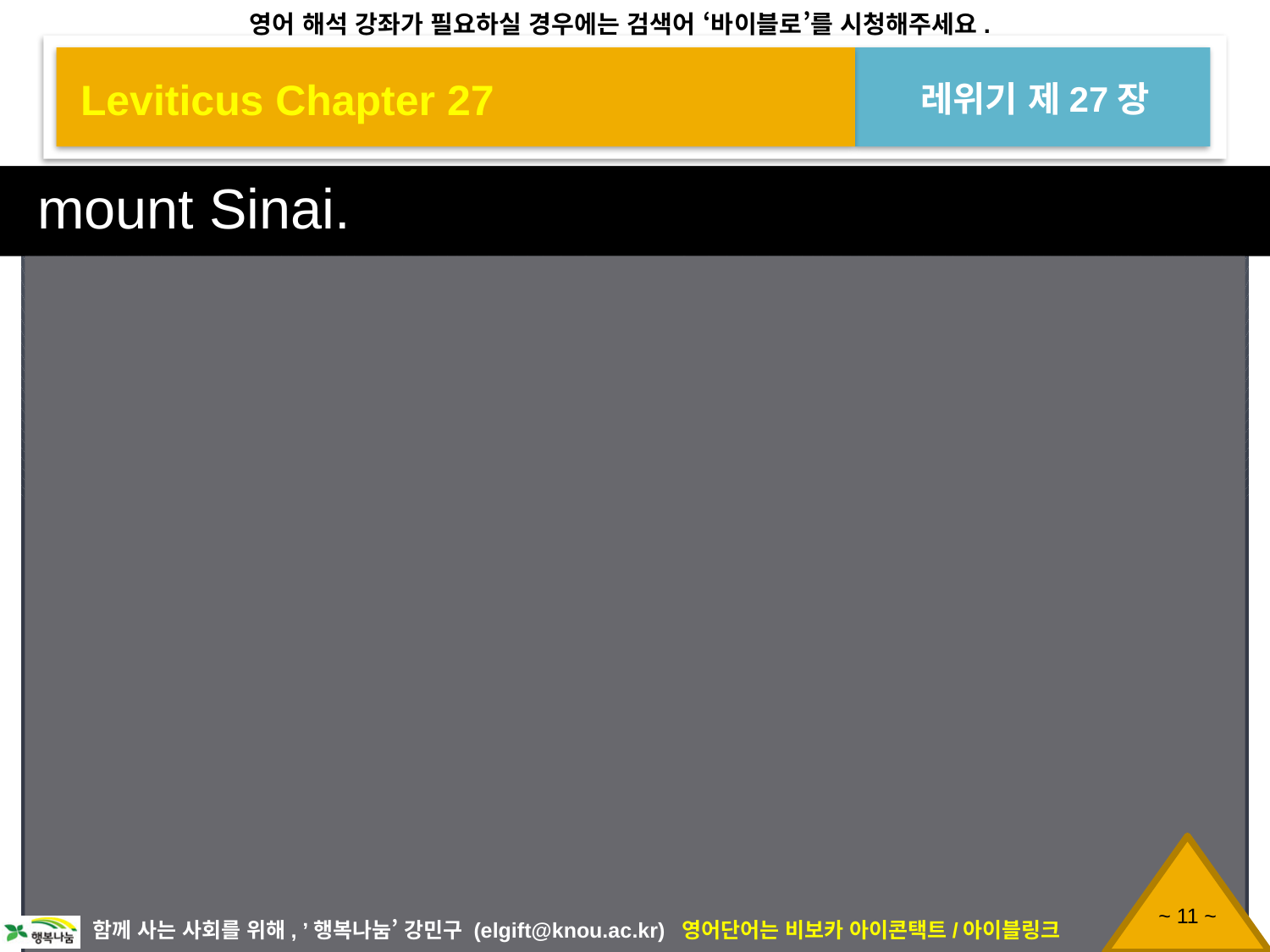

Leviticus Chapter 27
레위기 제27장
mount Sinai.